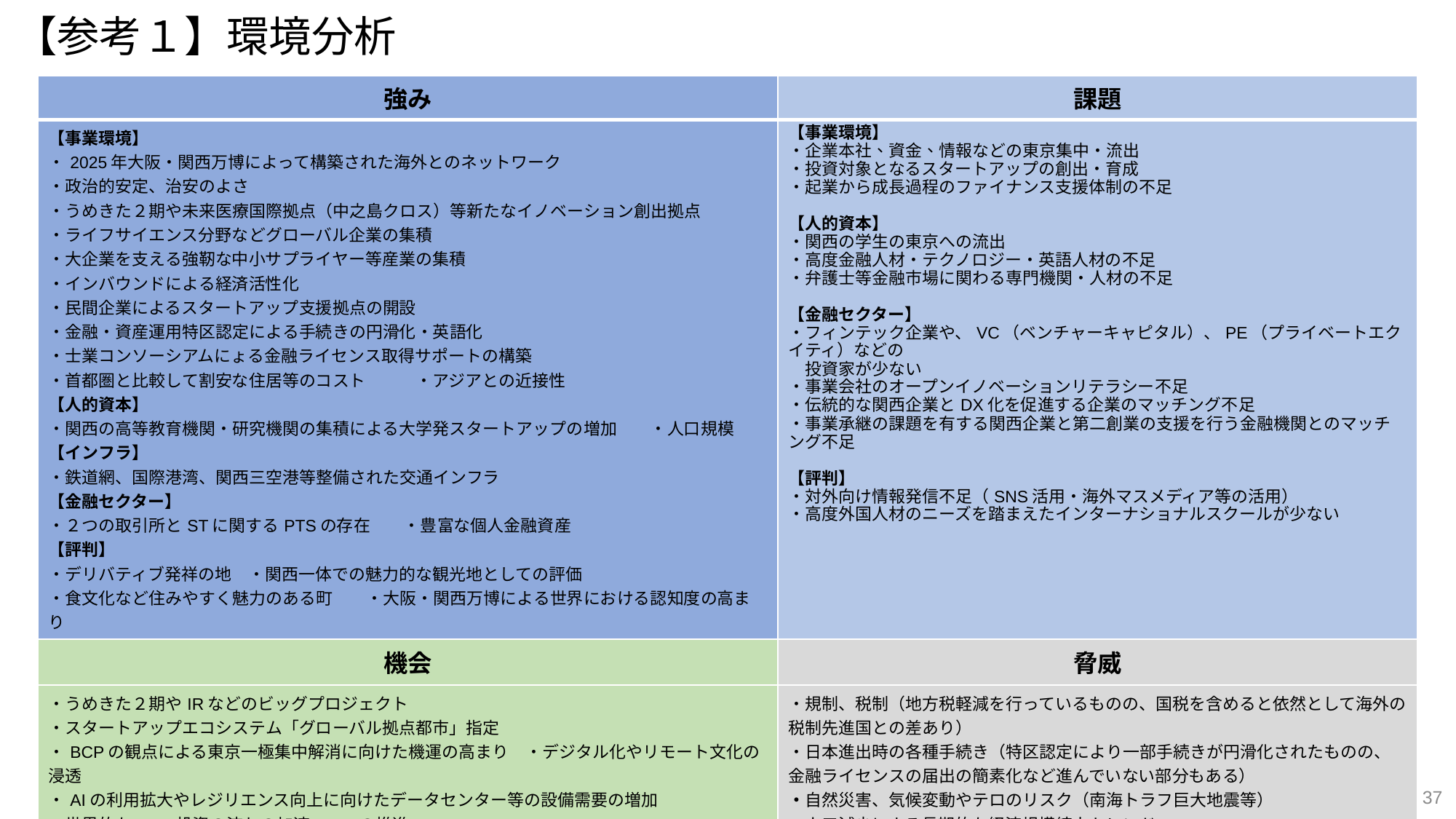

【参考１】環境分析

| 強み | 課題 |
| --- | --- |
| 【事業環境】 ・2025年大阪・関西万博によって構築された海外とのネットワーク ・政治的安定、治安のよさ ・うめきた２期や未来医療国際拠点（中之島クロス）等新たなイノベーション創出拠点 ・ライフサイエンス分野などグローバル企業の集積 ・大企業を支える強靭な中小サプライヤー等産業の集積 ・インバウンドによる経済活性化 ・民間企業によるスタートアップ支援拠点の開設 ・金融・資産運用特区認定による手続きの円滑化・英語化 ・士業コンソーシアムにょる金融ライセンス取得サポートの構築 ・首都圏と比較して割安な住居等のコスト　　　・アジアとの近接性 【人的資本】 ・関西の高等教育機関・研究機関の集積による大学発スタートアップの増加　　・人口規模 【インフラ】 ・鉄道網、国際港湾、関西三空港等整備された交通インフラ 【金融セクター】 ・２つの取引所とSTに関するPTSの存在　　・豊富な個人金融資産 【評判】 ・デリバティブ発祥の地　・関西一体での魅力的な観光地としての評価 ・食文化など住みやすく魅力のある町　　・大阪・関西万博による世界における認知度の高まり | 【事業環境】 ・企業本社、資金、情報などの東京集中・流出　 ・投資対象となるスタートアップの創出・育成 ・起業から成長過程のファイナンス支援体制の不足 【人的資本】 ・関西の学生の東京への流出 ・高度金融人材・テクノロジー・英語人材の不足 ・弁護士等金融市場に関わる専門機関・人材の不足 【金融セクター】 ・フィンテック企業や、VC（ベンチャーキャピタル）、PE（プライベートエクイティ）などの 　投資家が少ない ・事業会社のオープンイノベーションリテラシー不足 ・伝統的な関西企業とDX化を促進する企業のマッチング不足 ・事業承継の課題を有する関西企業と第二創業の支援を行う金融機関とのマッチング不足 【評判】 ・対外向け情報発信不足（SNS活用・海外マスメディア等の活用） ・高度外国人材のニーズを踏まえたインターナショナルスクールが少ない |
| 機会 | 脅威 |
| ・うめきた２期やIRなどのビッグプロジェクト ・スタートアップエコシステム「グローバル拠点都市」指定 ・BCPの観点による東京一極集中解消に向けた機運の高まり　・デジタル化やリモート文化の浸透 ・AIの利用拡大やレジリエンス向上に向けたデータセンター等の設備需要の増加 ・世界的なESG投資の流れの加速、GXの推進 ・「金融資産運用立国」の実現に向けた、資産運用業とアセットオーナーシップ改革等の推進 ・新NISA制度の開始など、「貯蓄から投資へ」の流れを促進する環境整備の推進 　DC（確定拠出年金）からDB（確定給付年金）への移行 ・フィンテックを活用した金融サービスの広がり ・暗号資産に関する制度改正見込み（資金決済法から金融商品取引法への移行） | ・規制、税制（地方税軽減を行っているものの、国税を含めると依然として海外の税制先進国との差あり） ・日本進出時の各種手続き（特区認定により一部手続きが円滑化されたものの、金融ライセンスの届出の簡素化など進んでいない部分もある） ・自然災害、気候変動やテロのリスク（南海トラフ巨大地震等） ・人口減少による長期的な経済規模縮小トレンド ・デジタル化に伴うセキュリティ脅威 ・海外の金融先進都市での富裕層の取り込み ・政治・社会情勢の変動に伴う金融システムの不安定化 |
37